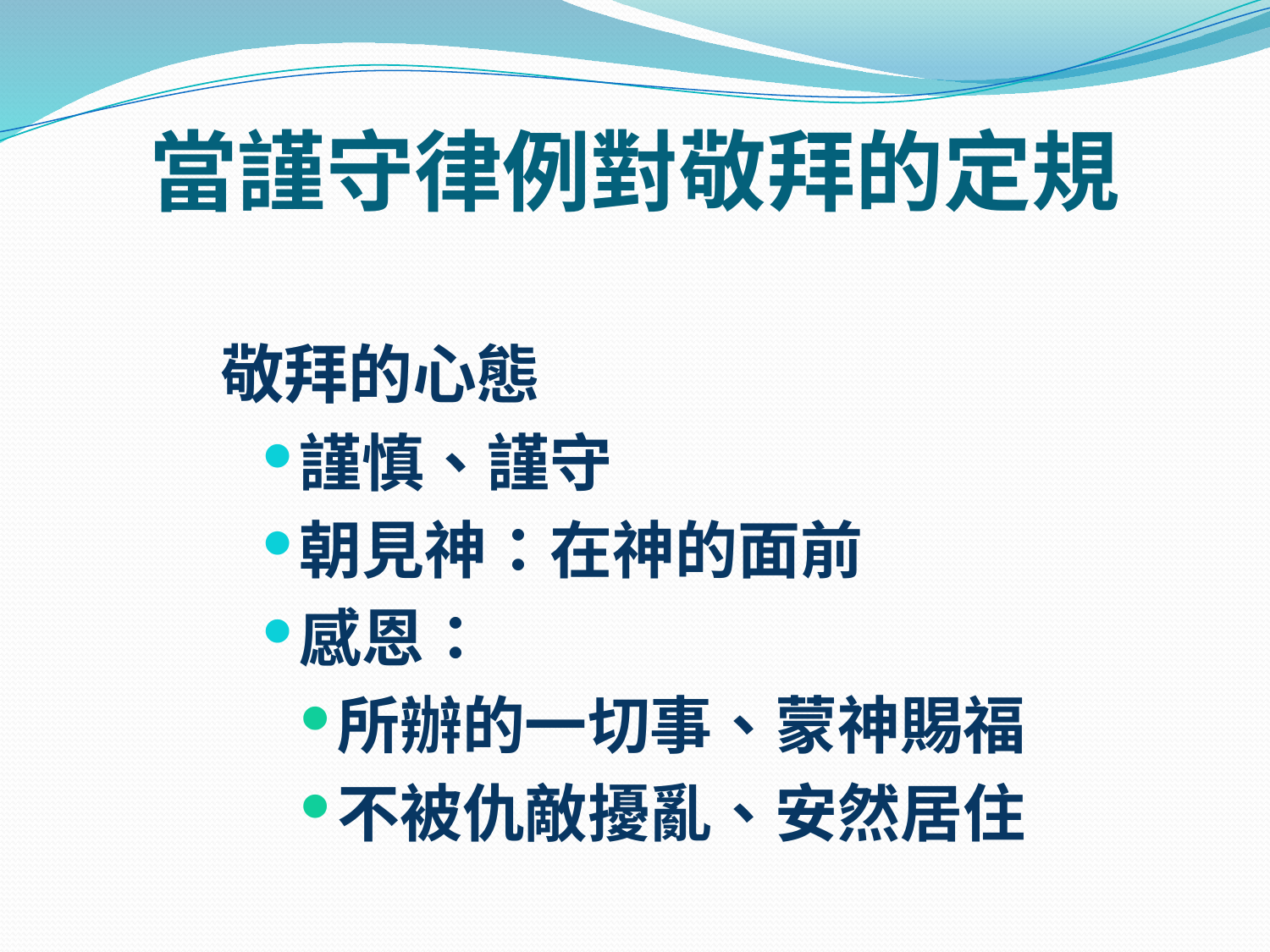

# 當謹守律例對敬拜的定規
敬拜的心態
謹慎、謹守
朝見神：在神的面前
感恩：
所辦的一切事、蒙神賜福
不被仇敵擾亂、安然居住